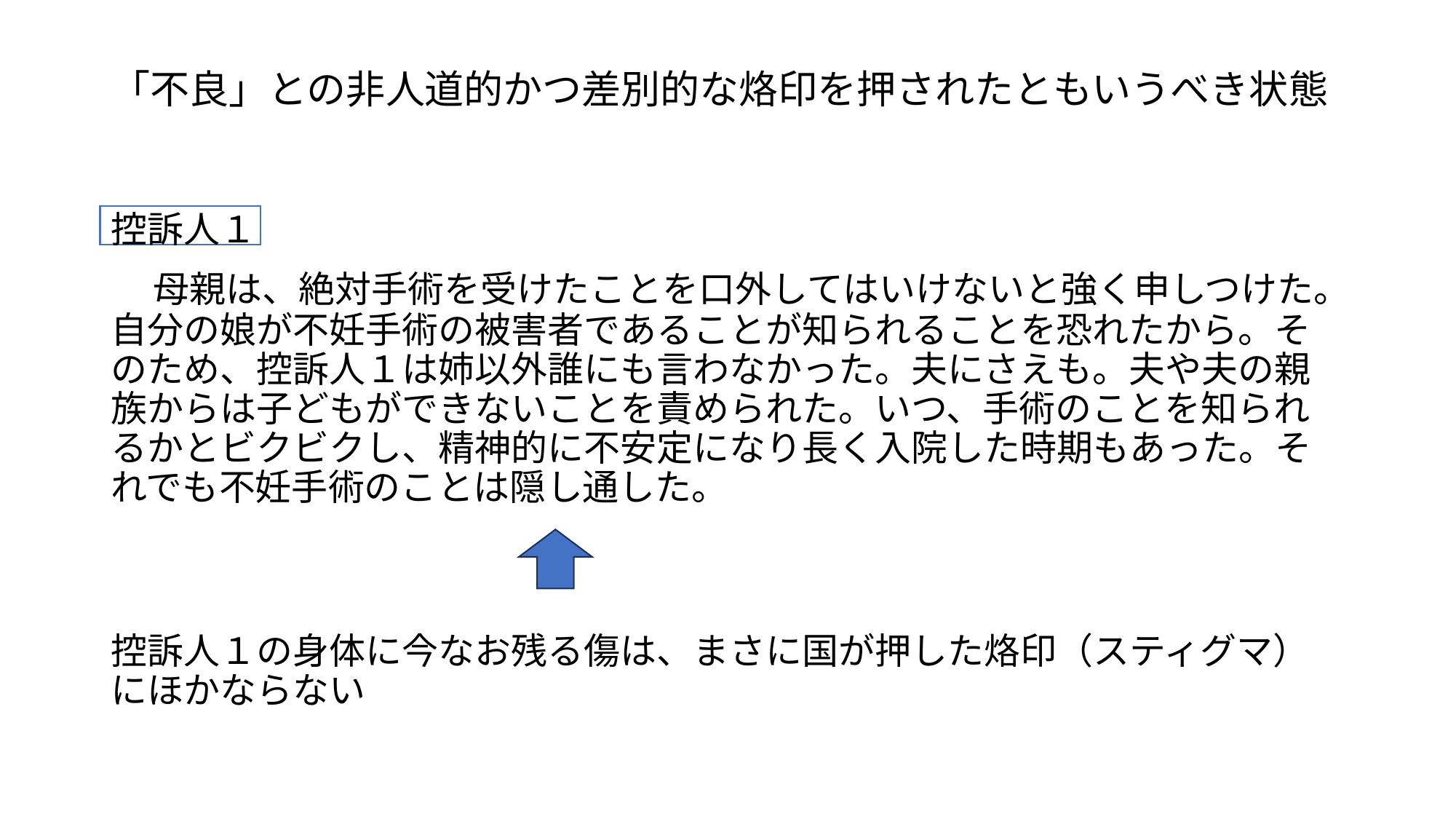

# 「不良」との非人道的かつ差別的な烙印を押されたともいうべき状態

控訴人１
　母親は、絶対手術を受けたことを口外してはいけないと強く申しつけた。自分の娘が不妊手術の被害者であることが知られることを恐れたから。そのため、控訴人１は姉以外誰にも言わなかった。夫にさえも。夫や夫の親族からは子どもができないことを責められた。いつ、手術のことを知られるかとビクビクし、精神的に不安定になり長く入院した時期もあった。それでも不妊手術のことは隠し通した。

控訴人１の身体に今なお残る傷は、まさに国が押した烙印（スティグマ）にほかならない